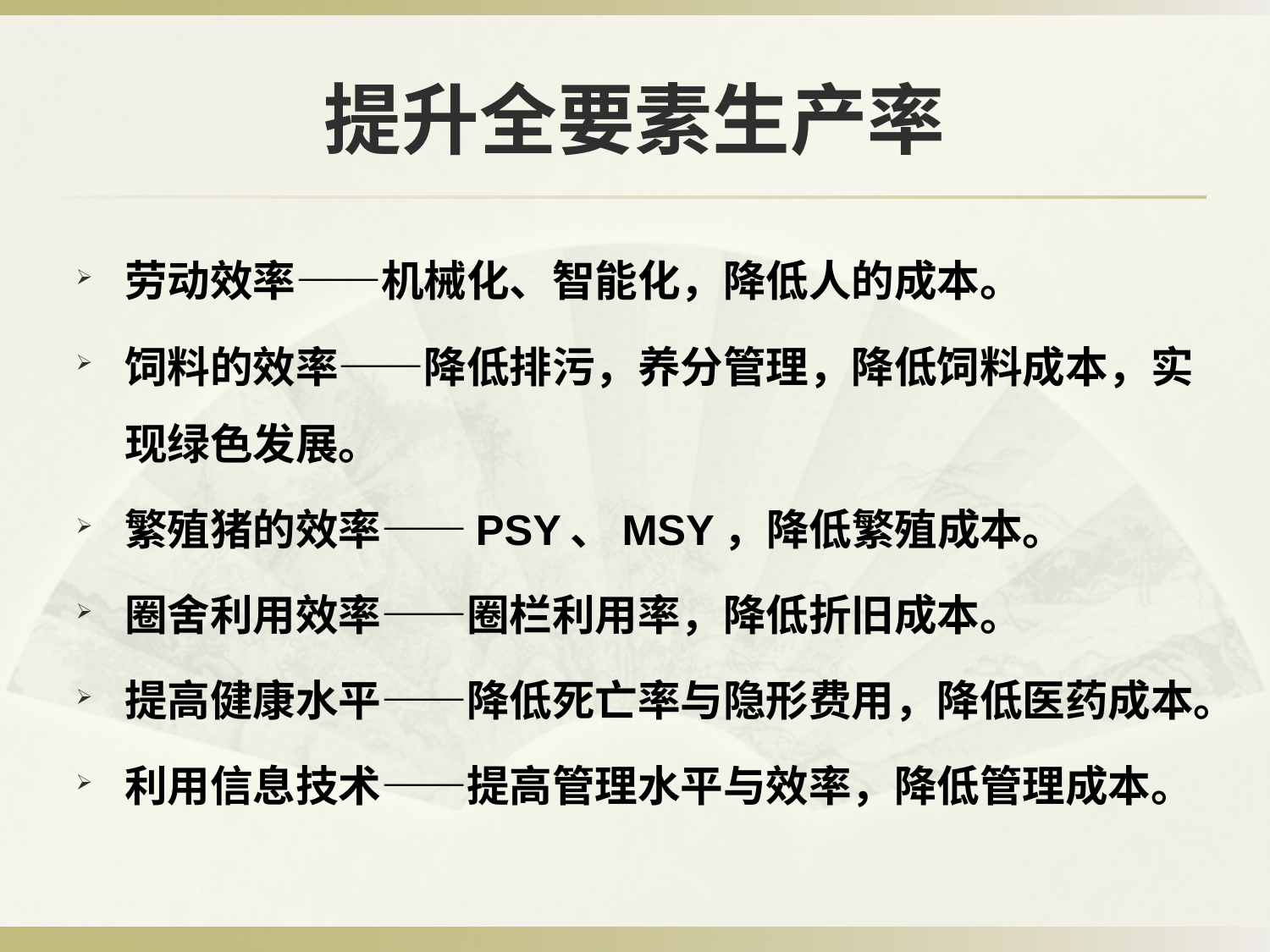

# 提升全要素生产率
劳动效率——机械化、智能化，降低人的成本。
饲料的效率——降低排污，养分管理，降低饲料成本，实现绿色发展。
繁殖猪的效率——PSY、MSY，降低繁殖成本。
圈舍利用效率——圈栏利用率，降低折旧成本。
提高健康水平——降低死亡率与隐形费用，降低医药成本。
利用信息技术——提高管理水平与效率，降低管理成本。